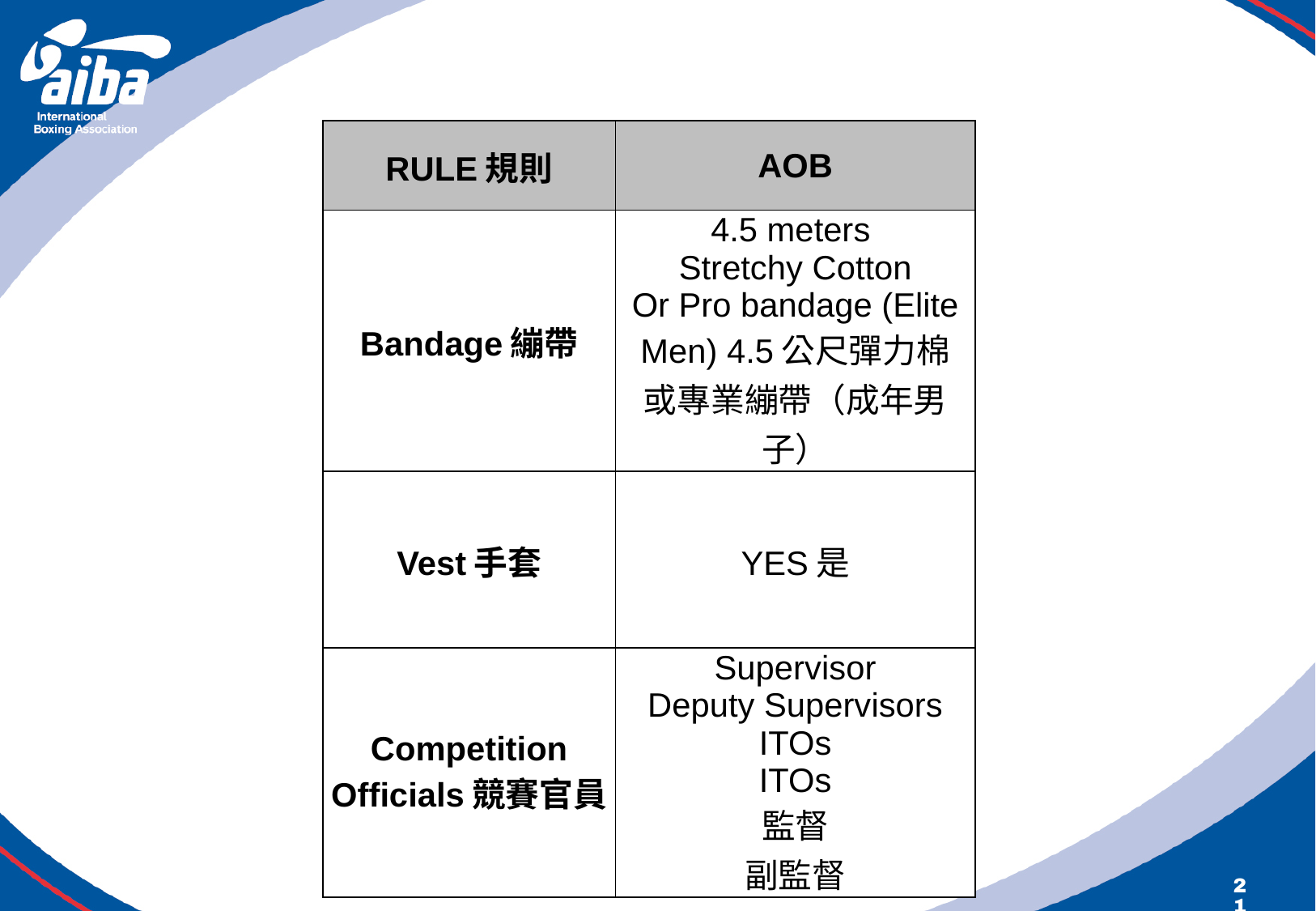

| RULE規則 | AOB |
| --- | --- |
| Bandage繃帶 | 4.5 meters Stretchy Cotton Or Pro bandage (Elite Men) 4.5公尺彈力棉 或專業繃帶（成年男子） |
| Vest手套 | YES是 |
| Competition Officials競賽官員 | Supervisor Deputy Supervisors ITOs ITOs 監督 副監督 |

210